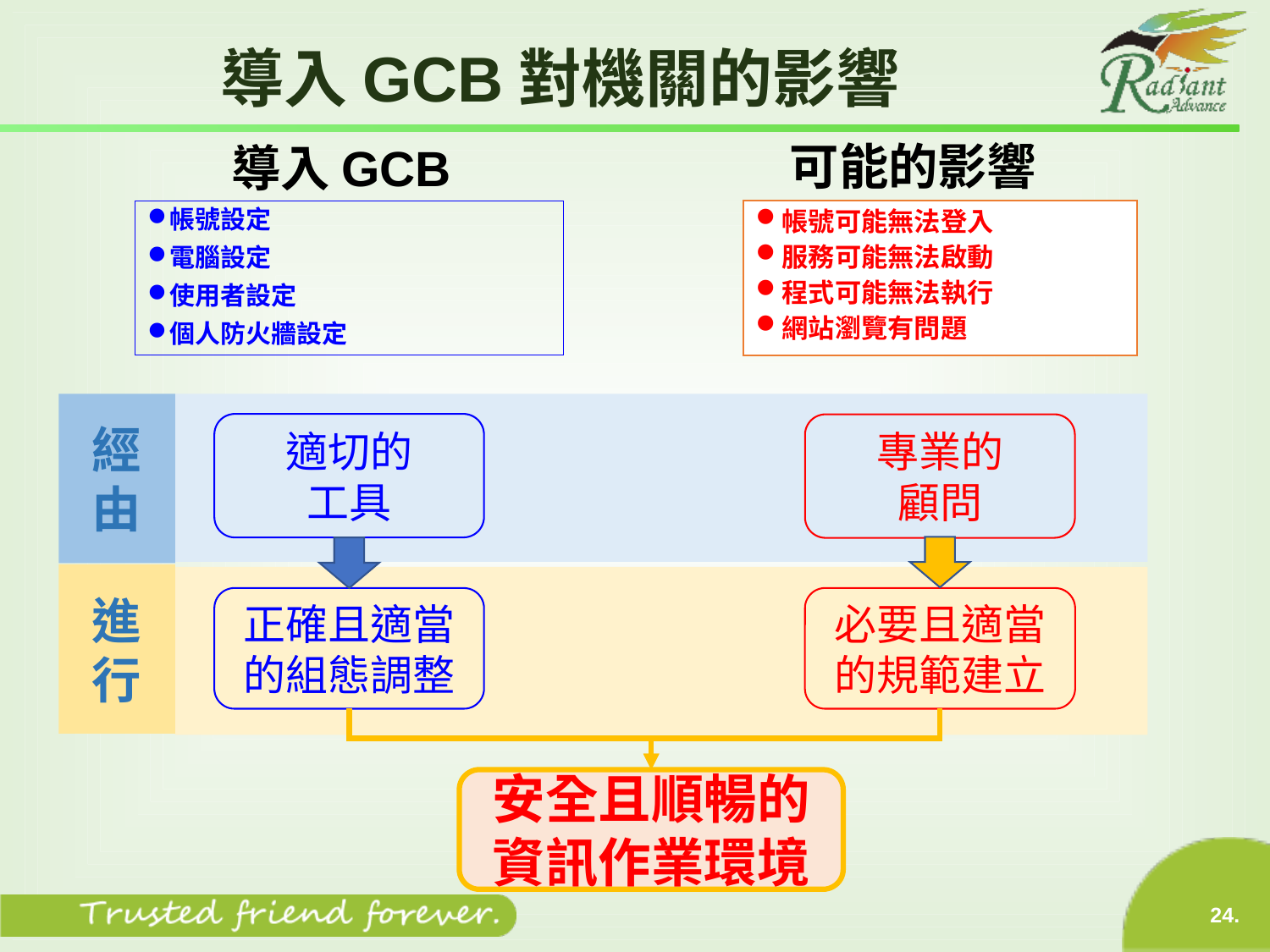

# 導入GCB對機關的影響
可能的影響
導入GCB
帳號設定
電腦設定
使用者設定
個人防火牆設定
帳號可能無法登入
服務可能無法啟動
程式可能無法執行
網站瀏覽有問題
經由

適切的
工具
專業的
顧問

進行

正確且適當的組態調整
必要且適當的規範建立
安全且順暢的資訊作業環境
24.